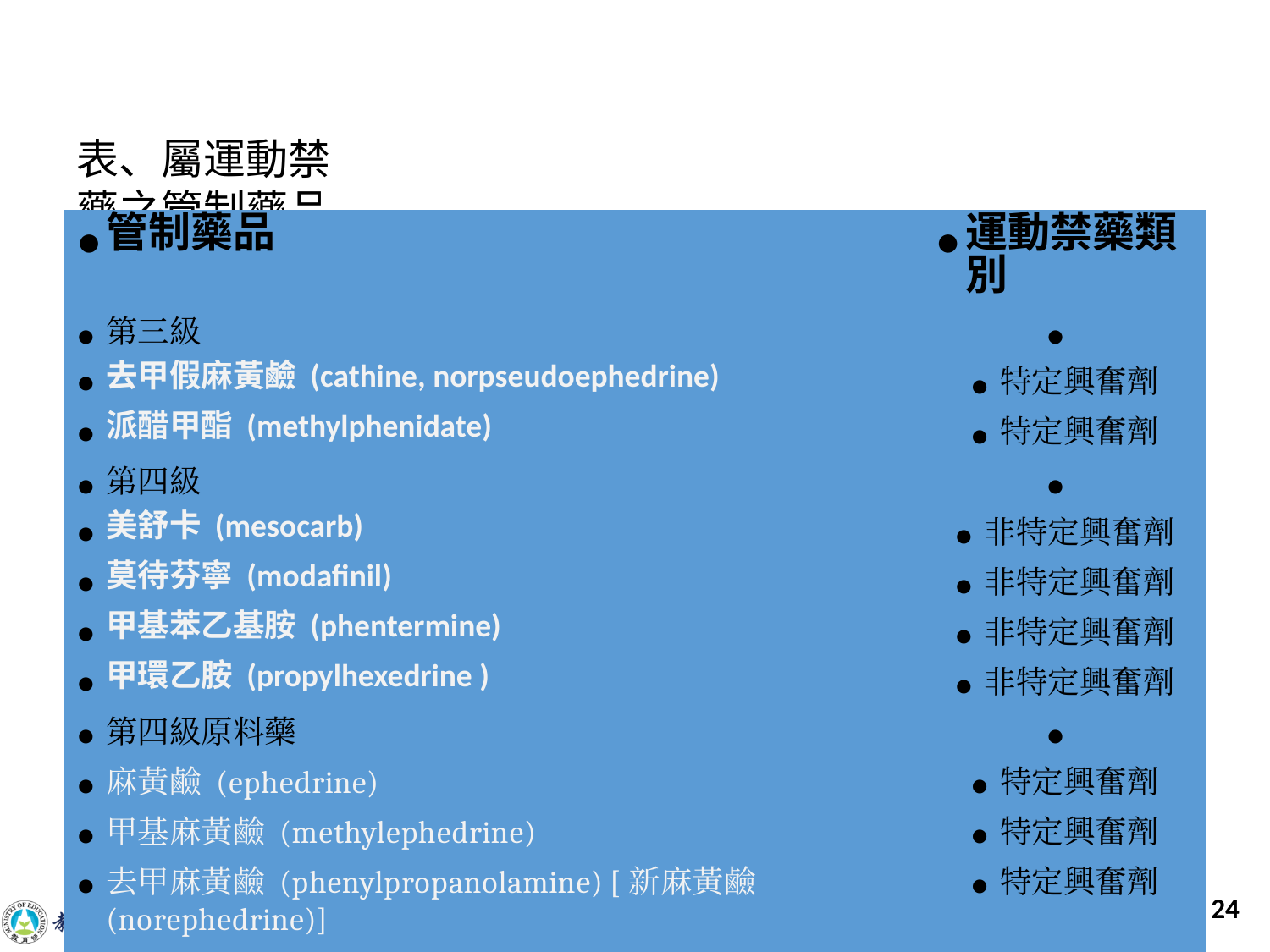

表、屬運動禁藥之管制藥品 (續)
| 管制藥品 | 運動禁藥類別 |
| --- | --- |
| 第三級 |  |
| 去甲假麻黃鹼 (cathine, norpseudoephedrine) | 特定興奮劑 |
| 派醋甲酯 (methylphenidate) | 特定興奮劑 |
| 第四級 |  |
| 美舒卡 (mesocarb) | 非特定興奮劑 |
| 莫待芬寧 (modafinil) | 非特定興奮劑 |
| 甲基苯乙基胺 (phentermine) | 非特定興奮劑 |
| 甲環乙胺 (propylhexedrine ) | 非特定興奮劑 |
| 第四級原料藥 |  |
| 麻黃鹼 (ephedrine) | 特定興奮劑 |
| 甲基麻黃鹼 (methylephedrine) | 特定興奮劑 |
| 去甲麻黃鹼 (phenylpropanolamine) [新麻黃鹼(norephedrine)] | 特定興奮劑 |
| 假麻黃鹼 (pseudoephedrine) | 特定興奮劑 |
24